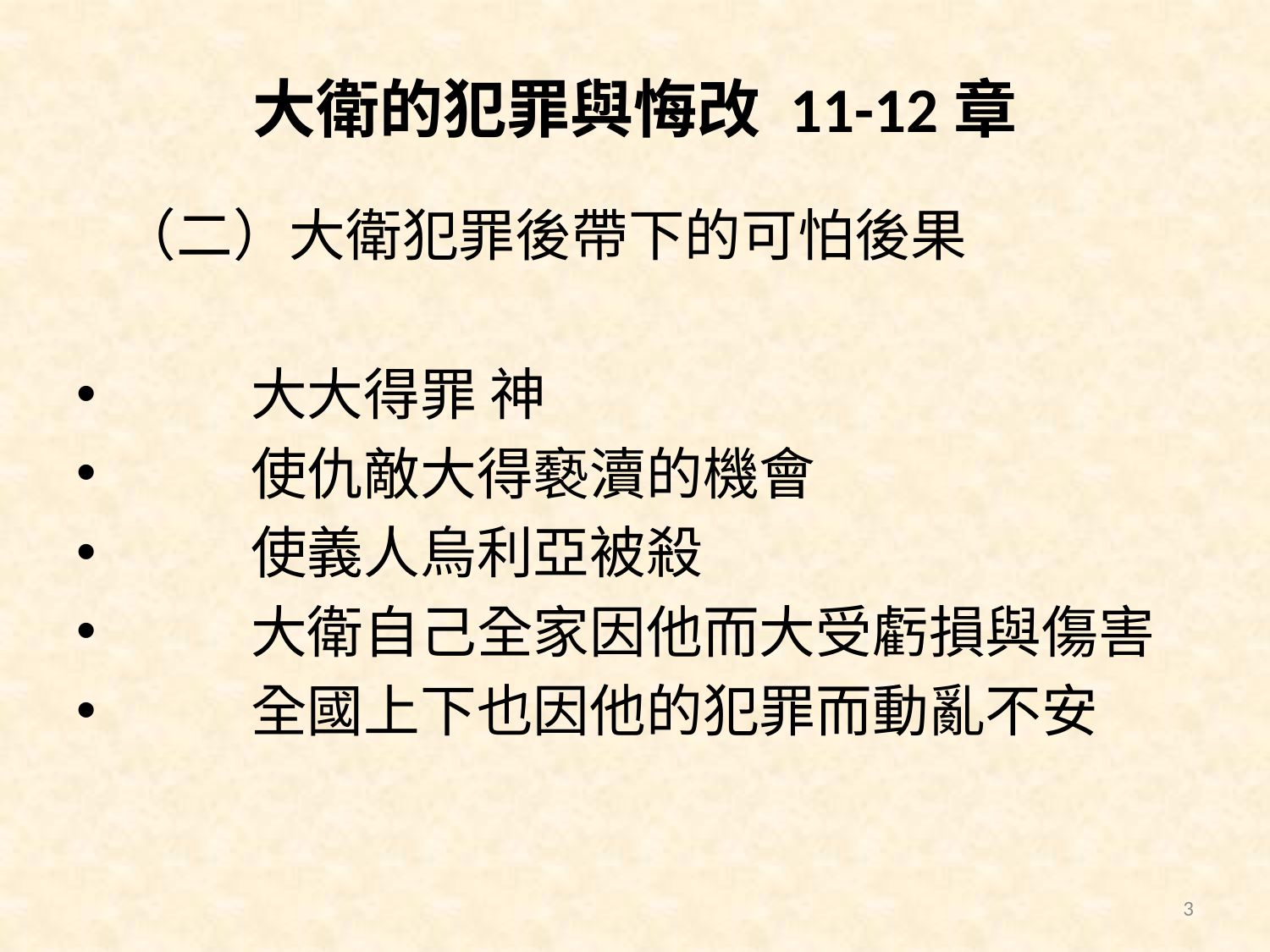

# 大衛的犯罪與悔改 11-12章
  （二）大衛犯罪後帶下的可怕後果

   	大大得罪 神
   	使仇敵大得褻瀆的機會
   	使義人烏利亞被殺
 	大衛自己全家因他而大受虧損與傷害
   	全國上下也因他的犯罪而動亂不安

3